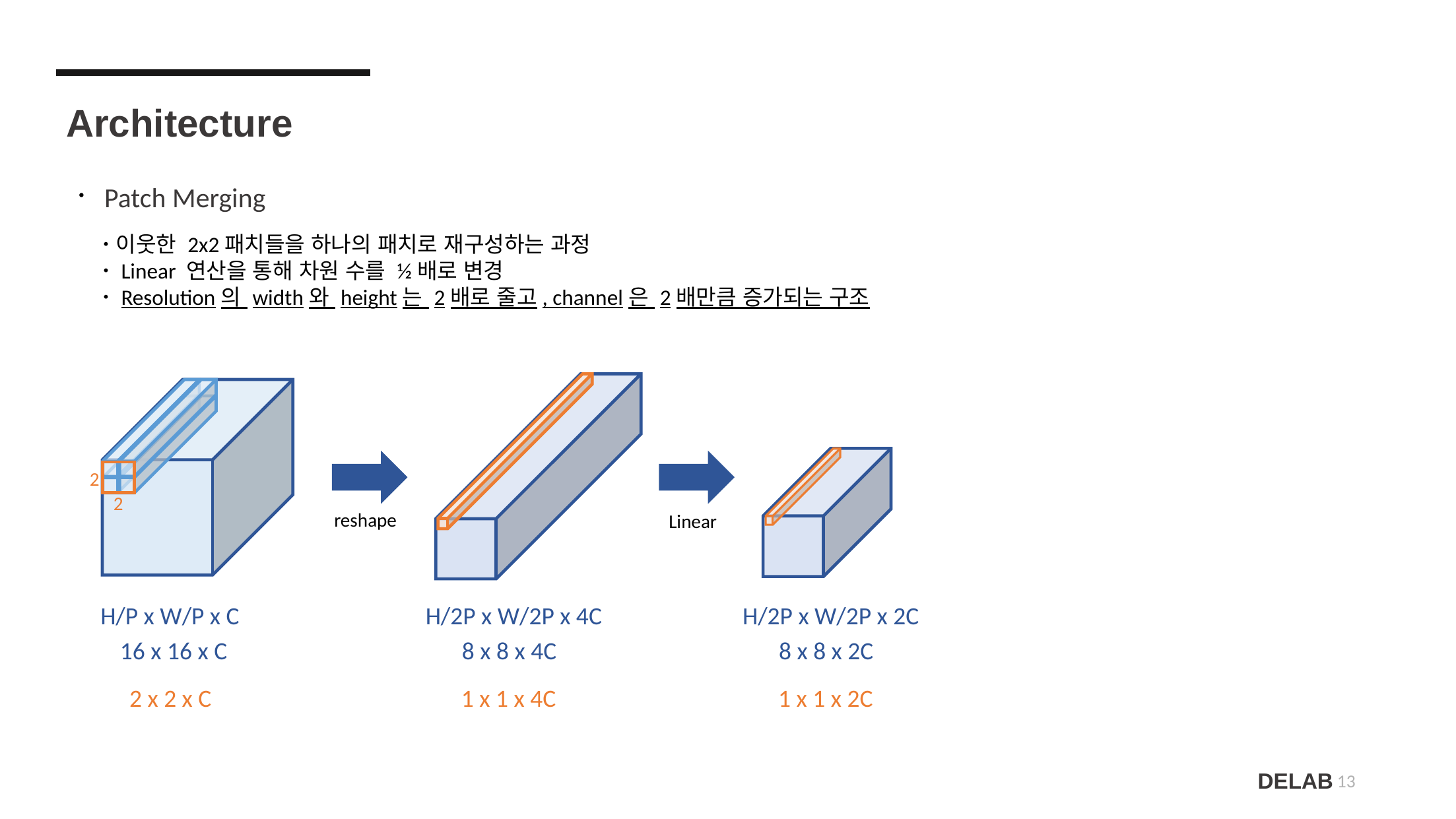

Architecture

ㆍPatch Merging

    ㆍ이웃한 2x2패치들을 하나의 패치로 재구성하는 과정
    ㆍLinear 연산을 통해 차원 수를 ½배로 변경
    ㆍResolution의 width와 height는 2배로 줄고, channel은 2배만큼 증가되는 구조

2

2
reshape
Linear
H/P x W/P x C
H/2P x W/2P x 4C
H/2P x W/2P x 2C
16 x 16 x C
8 x 8 x 4C
8 x 8 x 2C
2 x 2 x C
1 x 1 x 4C
1 x 1 x 2C
13
DELAB